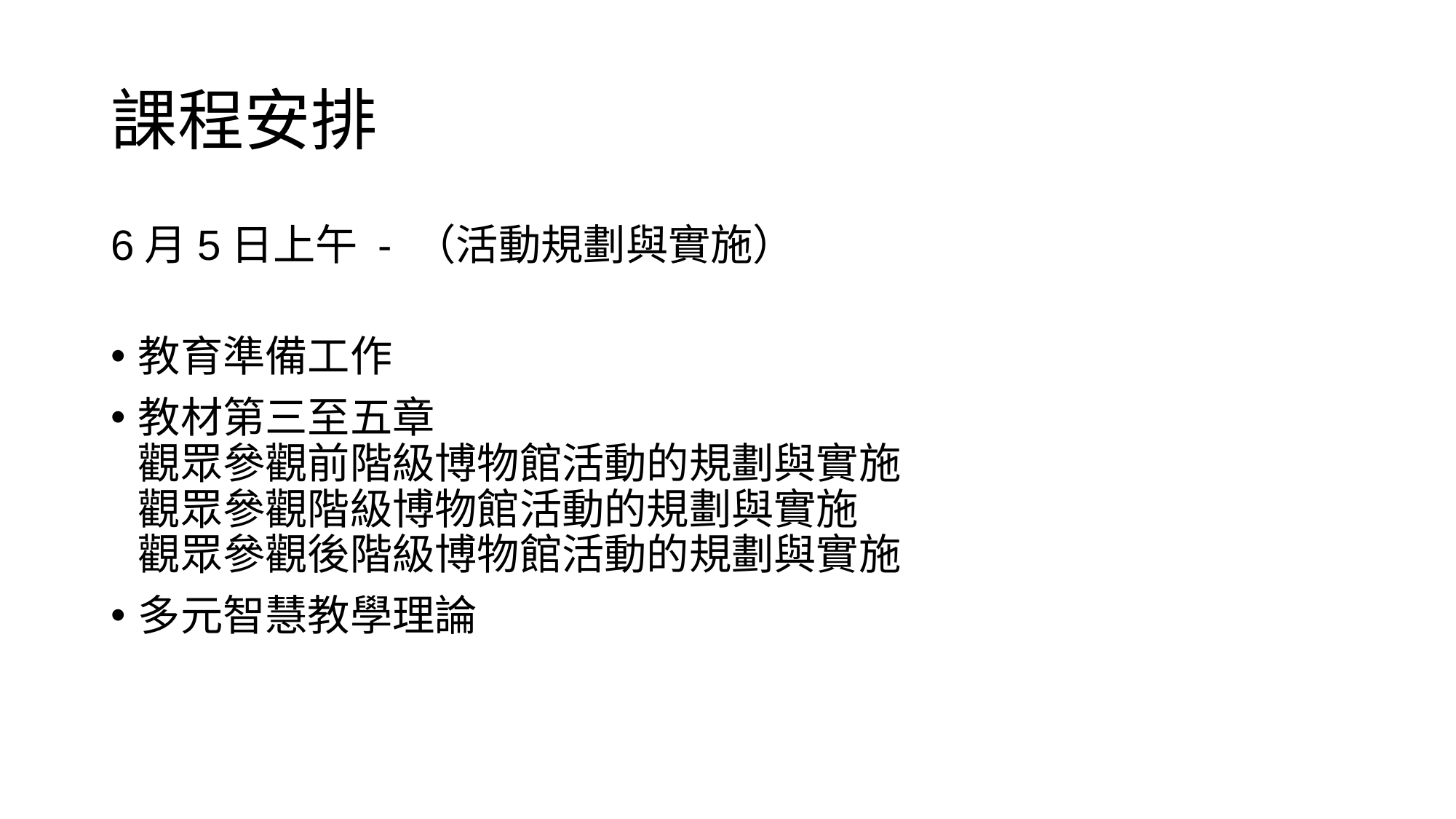

# 課程安排
6月5日上午 - （活動規劃與實施）
教育準備工作
教材第三至五章
觀眾參觀前階級博物館活動的規劃與實施
觀眾參觀階級博物館活動的規劃與實施
觀眾參觀後階級博物館活動的規劃與實施
多元智慧教學理論